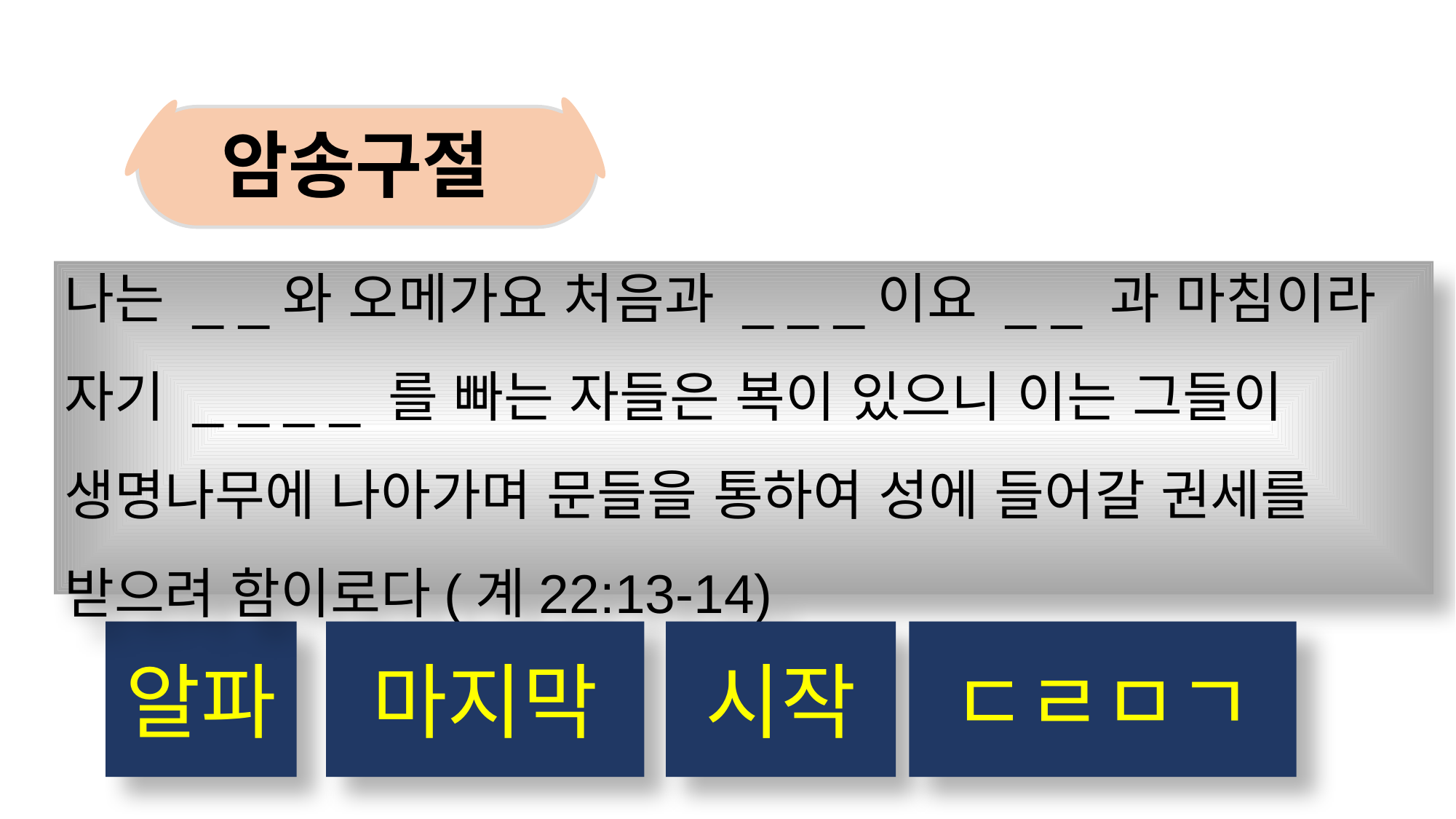

암송구절
나는 _ _와 오메가요 처음과 _ _ _이요 _ _ 과 마침이라 자기 _ _ _ _ 를 빠는 자들은 복이 있으니 이는 그들이 생명나무에 나아가며 문들을 통하여 성에 들어갈 권세를 받으려 함이로다(계22:13-14)
알파
마지막
시작
ㄷㄹㅁㄱ